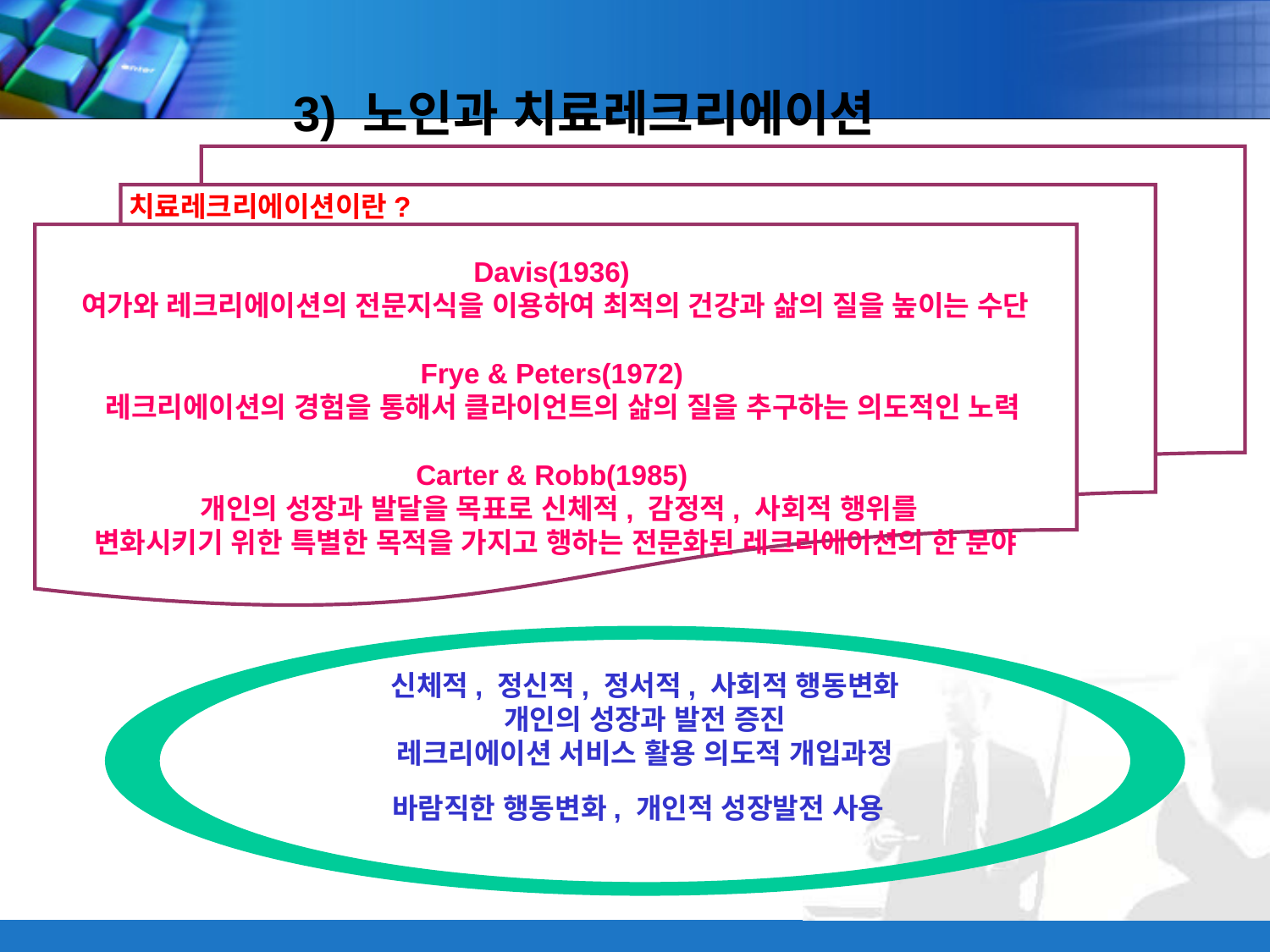

3) 노인과 치료레크리에이션
Davis(1936)
여가와 레크리에이션의 전문지식을 이용하여 최적의 건강과 삶의 질을 높이는 수단

Frye & Peters(1972)
 레크리에이션의 경험을 통해서 클라이언트의 삶의 질을 추구하는 의도적인 노력

Carter & Robb(1985)
 개인의 성장과 발달을 목표로 신체적, 감정적, 사회적 행위를
변화시키기 위한 특별한 목적을 가지고 행하는 전문화된 레크리에이션의 한 분야
치료레크리에이션이란?
신체적, 정신적, 정서적, 사회적 행동변화
개인의 성장과 발전 증진
레크리에이션 서비스 활용 의도적 개입과정
바람직한 행동변화, 개인적 성장발전 사용